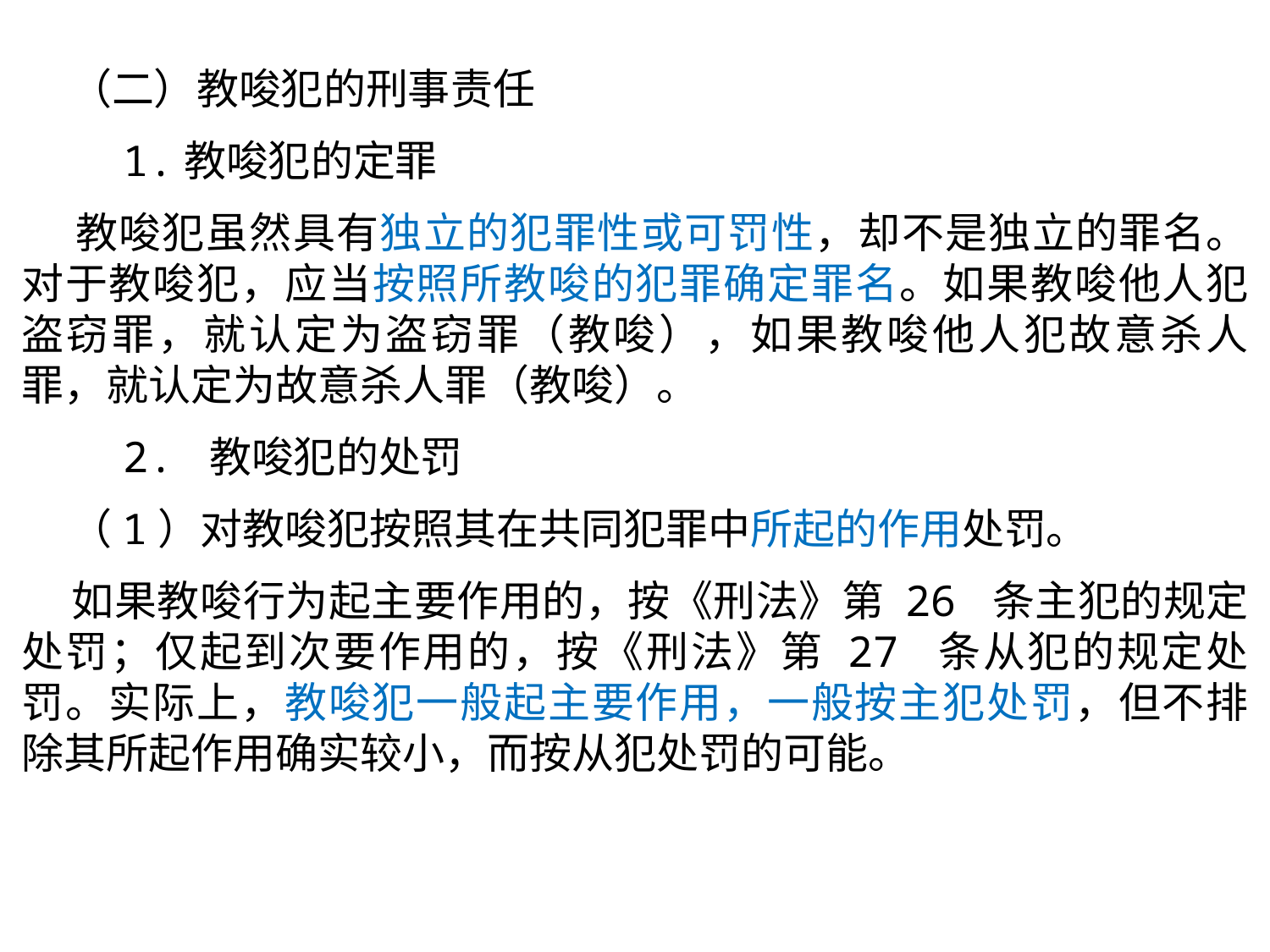

（二）教唆犯的刑事责任

    1.教唆犯的定罪

    教唆犯虽然具有独立的犯罪性或可罚性，却不是独立的罪名。对于教唆犯，应当按照所教唆的犯罪确定罪名。如果教唆他人犯盗窃罪，就认定为盗窃罪（教唆），如果教唆他人犯故意杀人罪，就认定为故意杀人罪（教唆）。

    2. 教唆犯的处罚

    （1）对教唆犯按照其在共同犯罪中所起的作用处罚。

    如果教唆行为起主要作用的，按《刑法》第 26 条主犯的规定处罚；仅起到次要作用的，按《刑法》第 27 条从犯的规定处罚。实际上，教唆犯一般起主要作用，一般按主犯处罚，但不排除其所起作用确实较小，而按从犯处罚的可能。